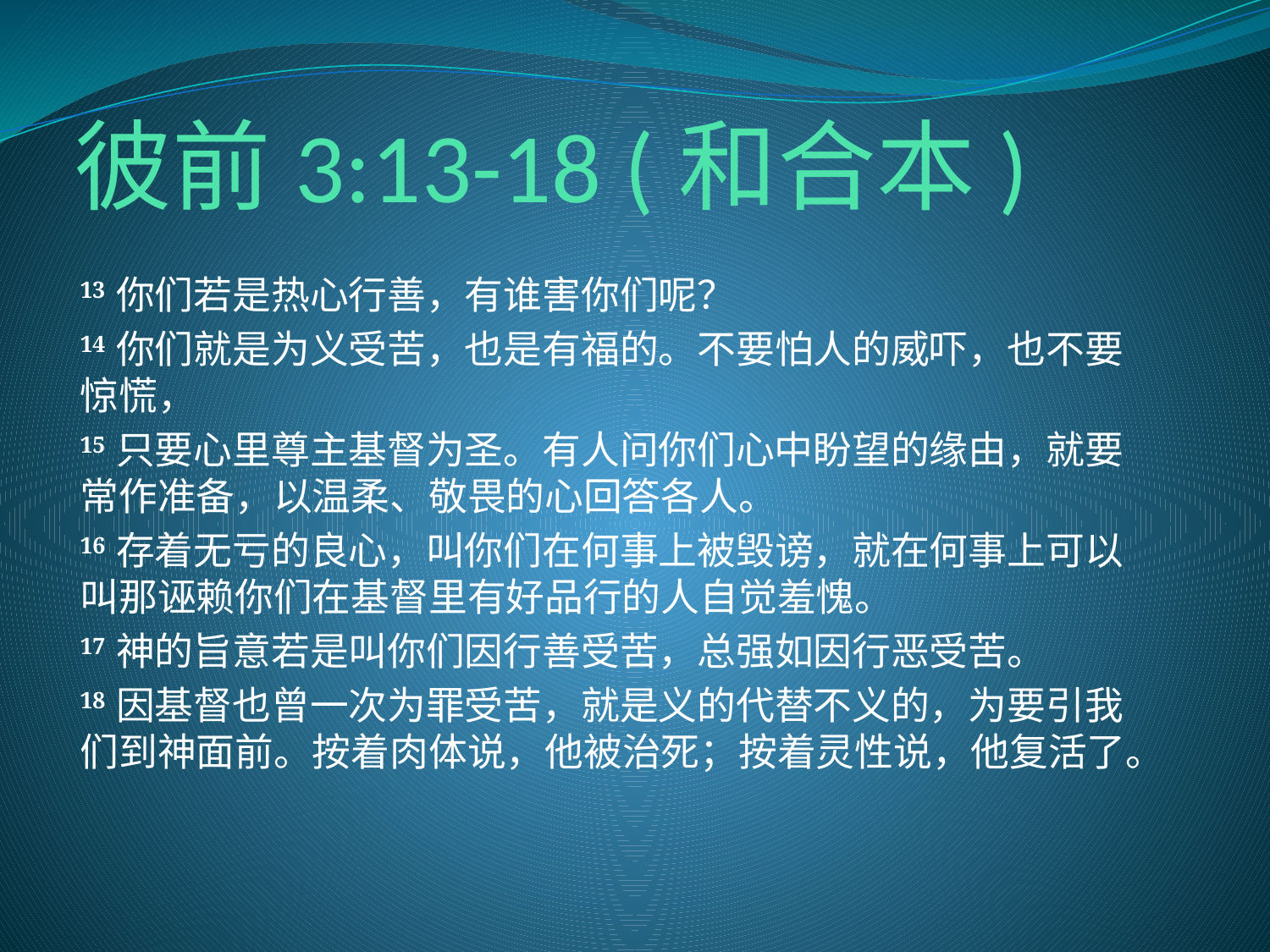

# 彼前3:13-18 (和合本)
13 你们若是热心行善，有谁害你们呢？
14 你们就是为义受苦，也是有福的。不要怕人的威吓，也不要惊慌，
15 只要心里尊主基督为圣。有人问你们心中盼望的缘由，就要常作准备，以温柔、敬畏的心回答各人。
16 存着无亏的良心，叫你们在何事上被毁谤，就在何事上可以叫那诬赖你们在基督里有好品行的人自觉羞愧。
17 神的旨意若是叫你们因行善受苦，总强如因行恶受苦。
18 因基督也曾一次为罪受苦，就是义的代替不义的，为要引我们到神面前。按着肉体说，他被治死；按着灵性说，他复活了。